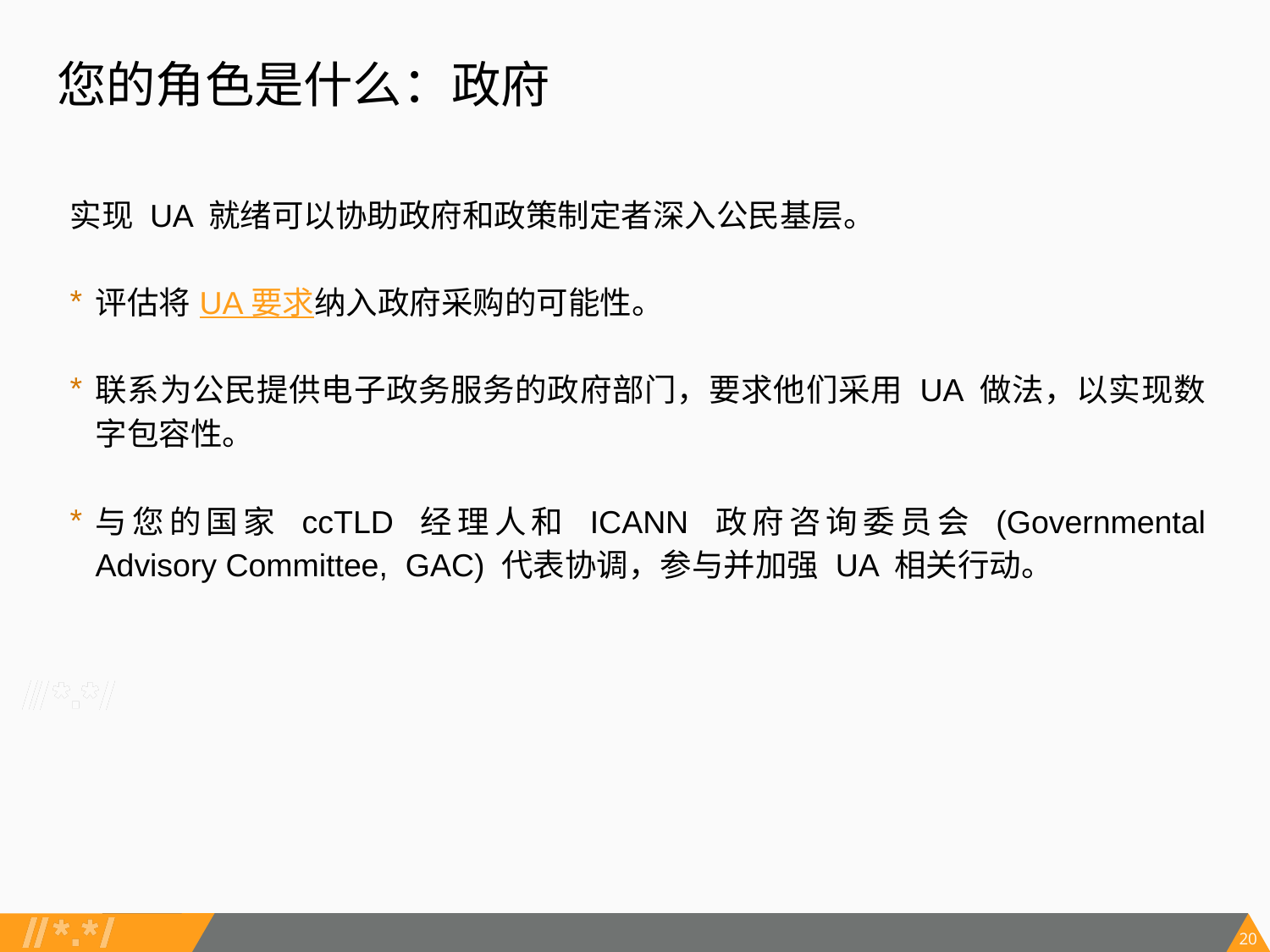

# 您的角色是什么：政府
实现 UA 就绪可以协助政府和政策制定者深入公民基层。

评估将 UA 要求纳入政府采购的可能性。

联系为公民提供电子政务服务的政府部门，要求他们采用 UA 做法，以实现数字包容性。

与您的国家 ccTLD 经理人和 ICANN 政府咨询委员会 (Governmental Advisory Committee,  GAC) 代表协调，参与并加强 UA 相关行动。